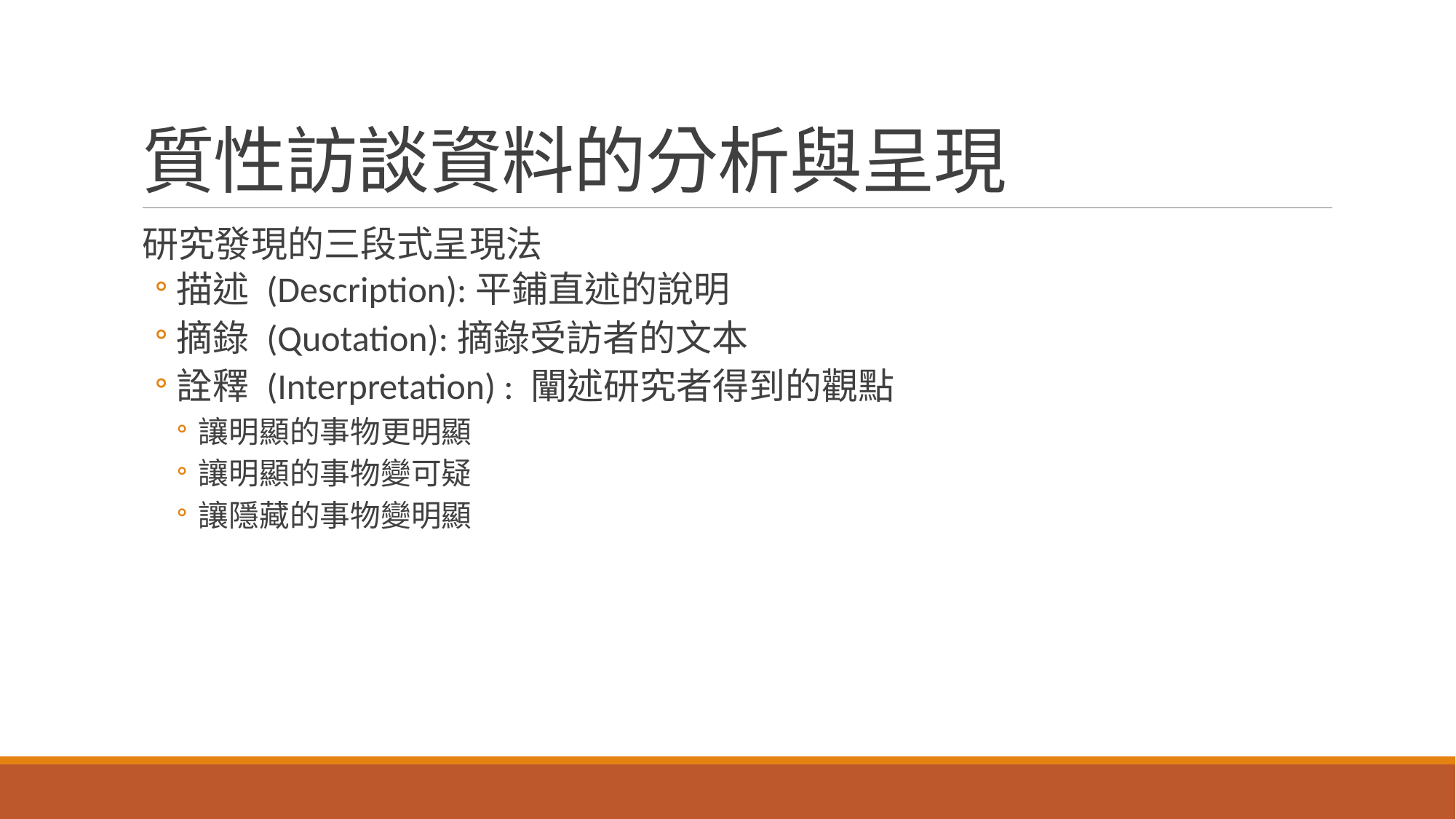

# 質性訪談資料的分析與呈現
研究發現的三段式呈現法
描述 (Description):平鋪直述的說明
摘錄 (Quotation):摘錄受訪者的文本
詮釋 (Interpretation) : 闡述研究者得到的觀點
讓明顯的事物更明顯
讓明顯的事物變可疑
讓隱藏的事物變明顯